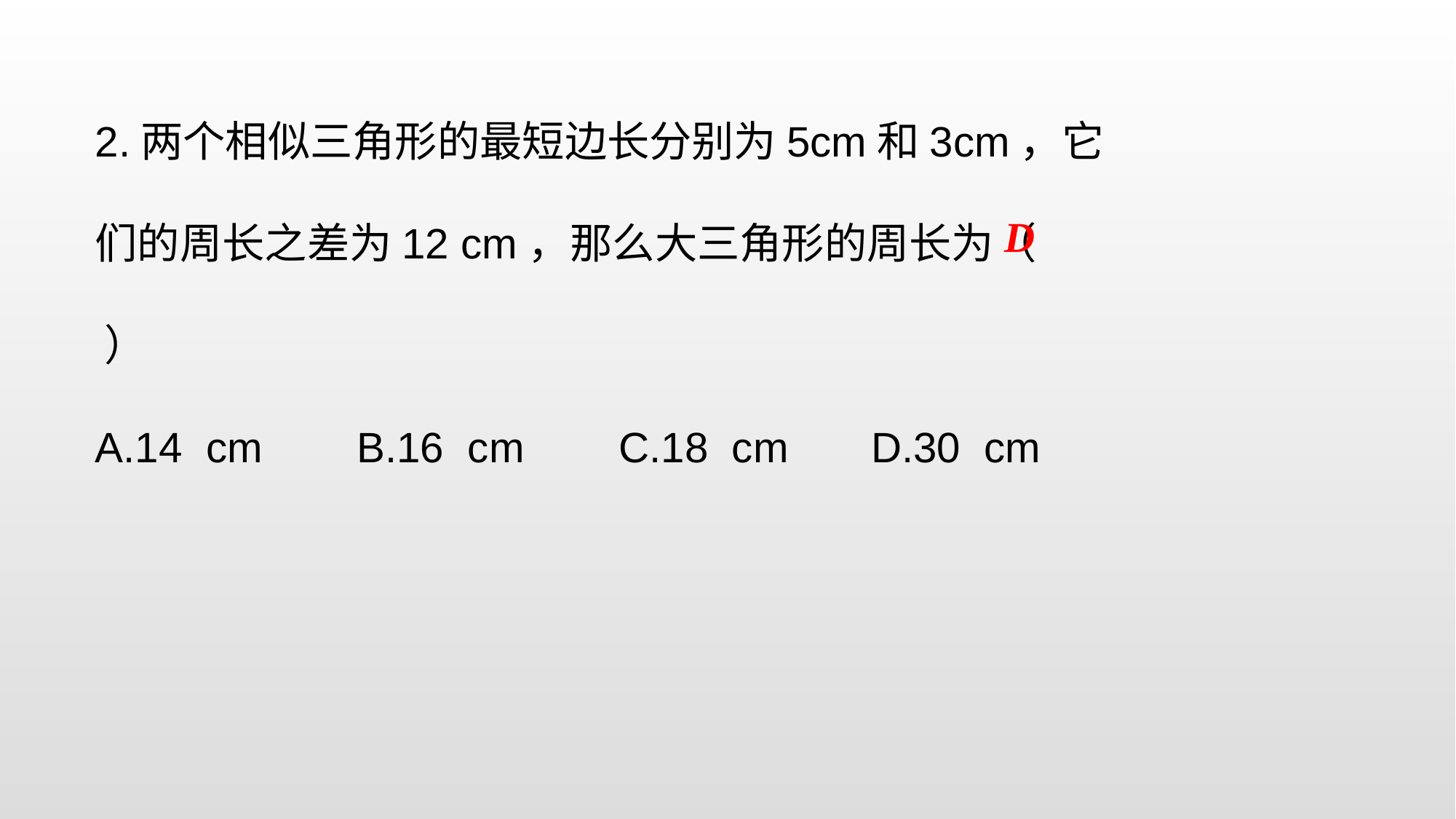

2.两个相似三角形的最短边长分别为5cm和3cm，它们的周长之差为12 cm，那么大三角形的周长为（      ）
A.14  cm        B.16  cm        C.18  cm       D.30  cm
D